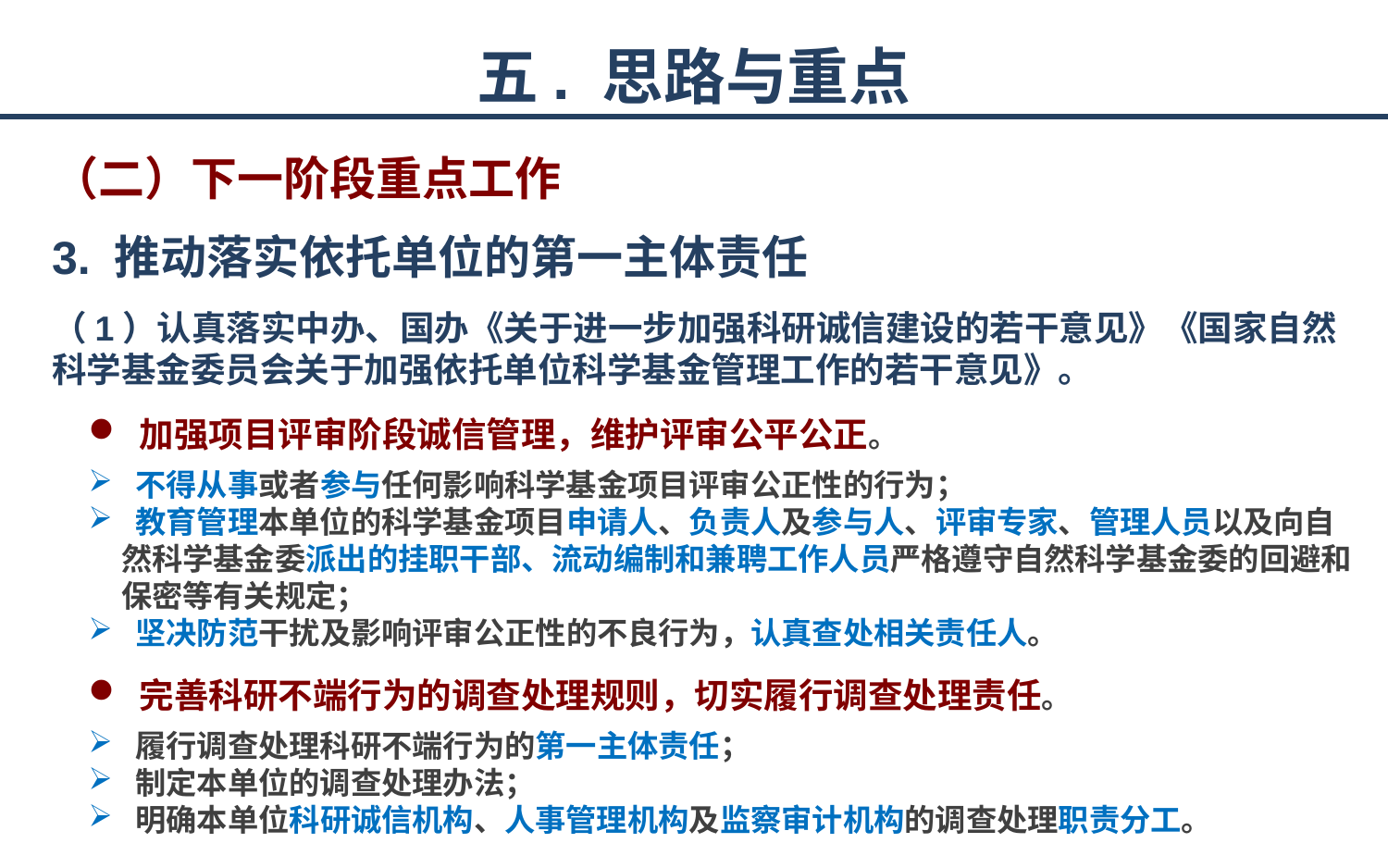

# 五. 思路与重点
（二）下一阶段重点工作
3. 推动落实依托单位的第一主体责任
（1）认真落实中办、国办《关于进一步加强科研诚信建设的若干意见》《国家自然科学基金委员会关于加强依托单位科学基金管理工作的若干意见》。
 加强项目评审阶段诚信管理，维护评审公平公正。
 不得从事或者参与任何影响科学基金项目评审公正性的行为；
 教育管理本单位的科学基金项目申请人、负责人及参与人、评审专家、管理人员以及向自然科学基金委派出的挂职干部、流动编制和兼聘工作人员严格遵守自然科学基金委的回避和保密等有关规定；
 坚决防范干扰及影响评审公正性的不良行为，认真查处相关责任人。
 完善科研不端行为的调查处理规则，切实履行调查处理责任。
 履行调查处理科研不端行为的第一主体责任；
 制定本单位的调查处理办法；
 明确本单位科研诚信机构、人事管理机构及监察审计机构的调查处理职责分工。